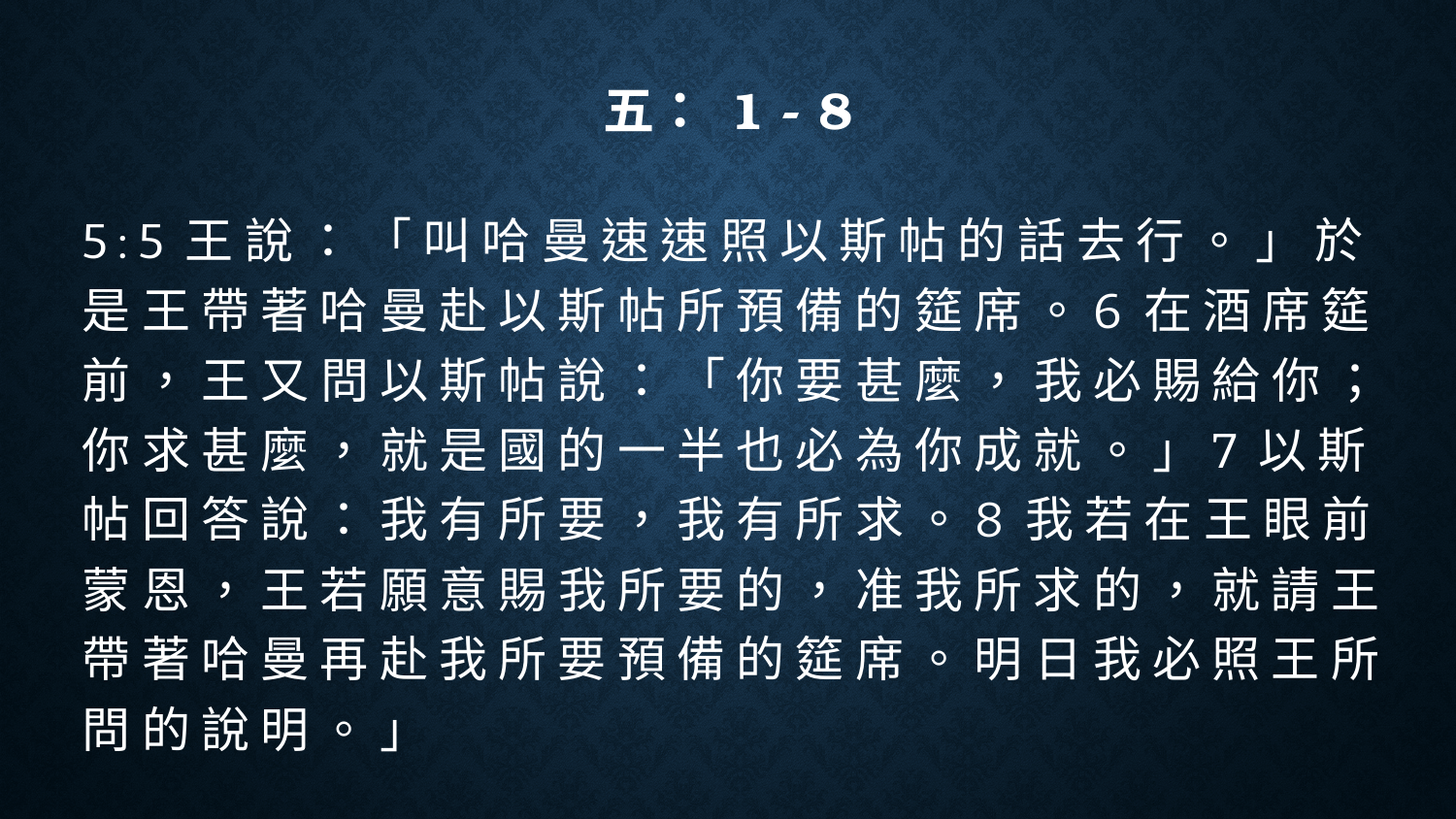

# 五： 1 - 8
5 : 5 王 說 ： 「 叫 哈 曼 速 速 照 以 斯 帖 的 話 去 行 。 」 於 是 王 帶 著 哈 曼 赴 以 斯 帖 所 預 備 的 筵 席 。6 在 酒 席 筵 前 ， 王 又 問 以 斯 帖 說 ： 「 你 要 甚 麼 ， 我 必 賜 給 你 ； 你 求 甚 麼 ， 就 是 國 的 一 半 也 必 為 你 成 就 。 」7 以 斯 帖 回 答 說 ： 我 有 所 要 ， 我 有 所 求 。8 我 若 在 王 眼 前 蒙 恩 ， 王 若 願 意 賜 我 所 要 的 ， 准 我 所 求 的 ， 就 請 王 帶 著 哈 曼 再 赴 我 所 要 預 備 的 筵 席 。 明 日 我 必 照 王 所 問 的 說 明 。 」